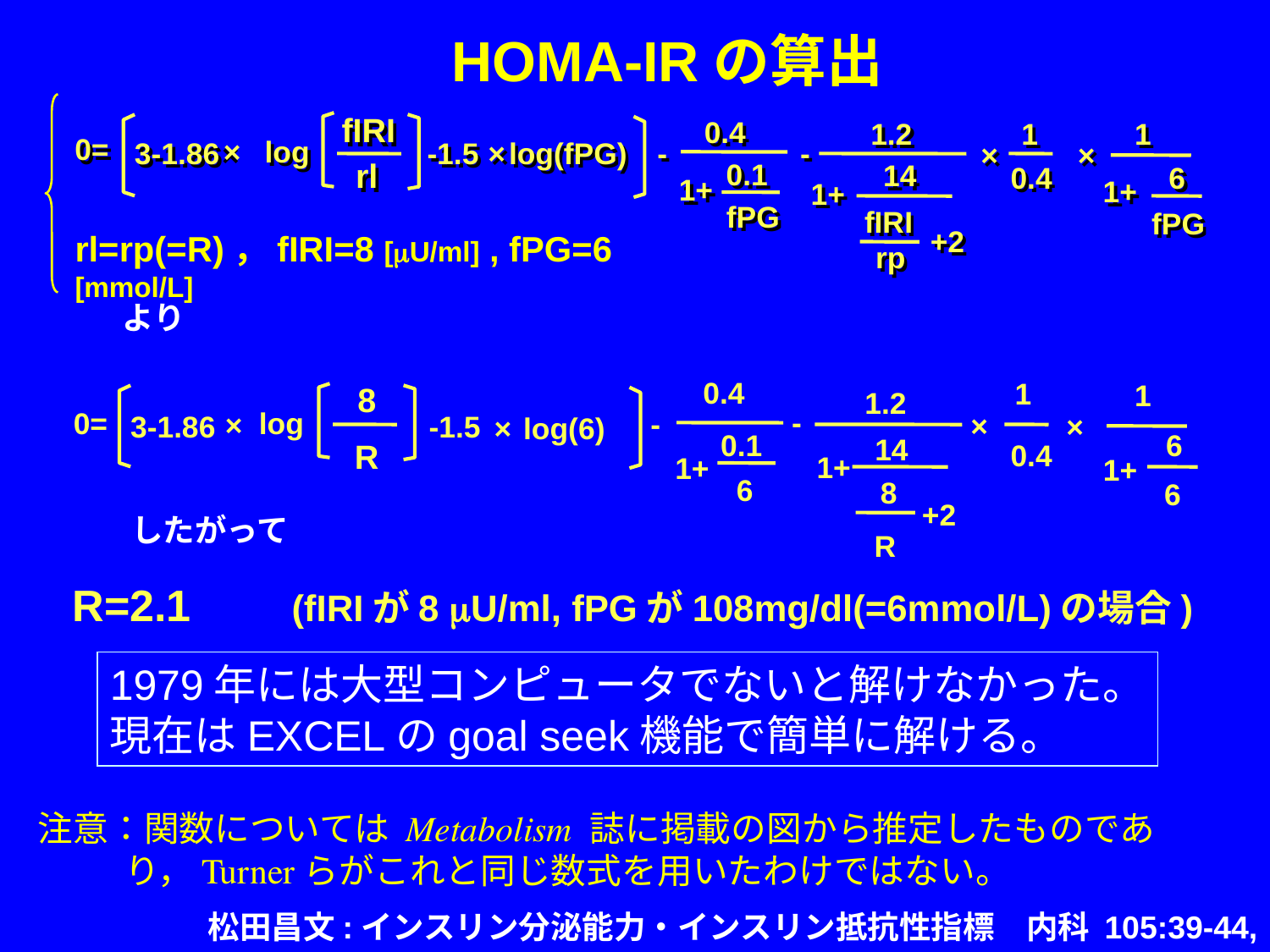

HOMA-IRの算出

fIRI

fIRI
0.4

1.2
1
1

0.4
1.2
1
1
0=
×
log
0=
3-1.86
 -1.5
×
log(fPG)
-
-
×

×

×
log
3-1.86
 -1.5
×
log(fPG)
-
-
×
×

rl
0.1
14
rl
0.1
0.4
6
14
0.4
6
1+
1+
1+
1+
1+
1+

fPG
fPG
fIRI
fPG
fIRI
fPG
+2
+2
rl=rp(=R)，fIRI=8 [μU/ml] , fPG=6 [mmol/L]
rp

rp
より
0.4
1
1
8

1.2

-
0=
log
-
×
×

3-1.86
 -1.5
×
log(6)
×

0.1
6
14
R
0.4
1+
1+
1+

6
8
6
+2

R
したがって
R=2.1　　(fIRIが8 μU/ml, fPGが108mg/dl(=6mmol/L)の場合)
1979年には大型コンピュータでないと解けなかった。
現在はEXCELのgoal seek機能で簡単に解ける。
注意：関数については Metabolism 誌に掲載の図から推定したものであり，Turnerらがこれと同じ数式を用いたわけではない。
松田昌文:インスリン分泌能力・インスリン抵抗性指標　内科 105:39-44, 2010.